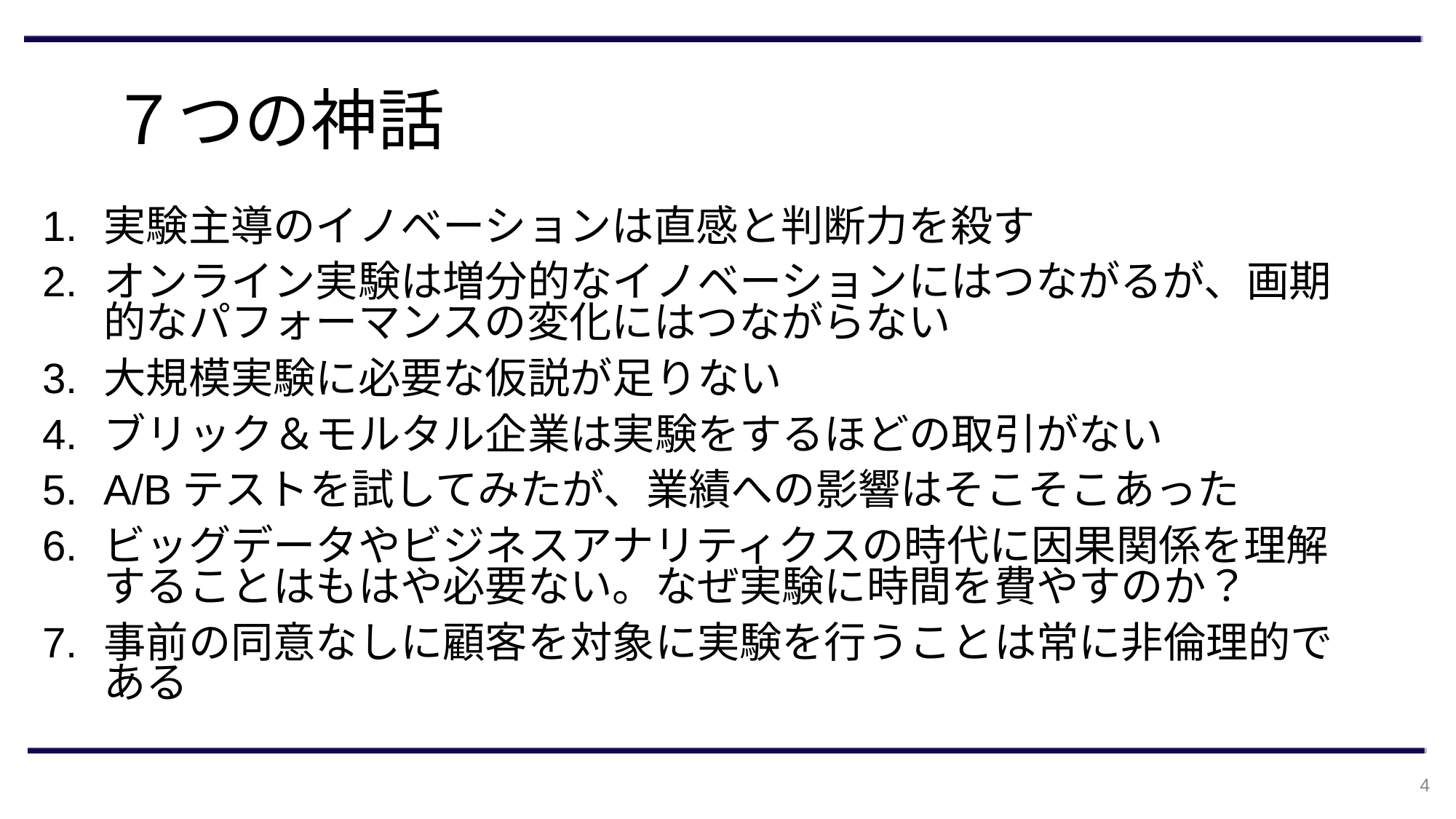

# ７つの神話
実験主導のイノベーションは直感と判断力を殺す
オンライン実験は増分的なイノベーションにはつながるが、画期的なパフォーマンスの変化にはつながらない
大規模実験に必要な仮説が足りない
ブリック＆モルタル企業は実験をするほどの取引がない
A/Bテストを試してみたが、業績への影響はそこそこあった
ビッグデータやビジネスアナリティクスの時代に因果関係を理解することはもはや必要ない。なぜ実験に時間を費やすのか？
事前の同意なしに顧客を対象に実験を行うことは常に非倫理的である
4